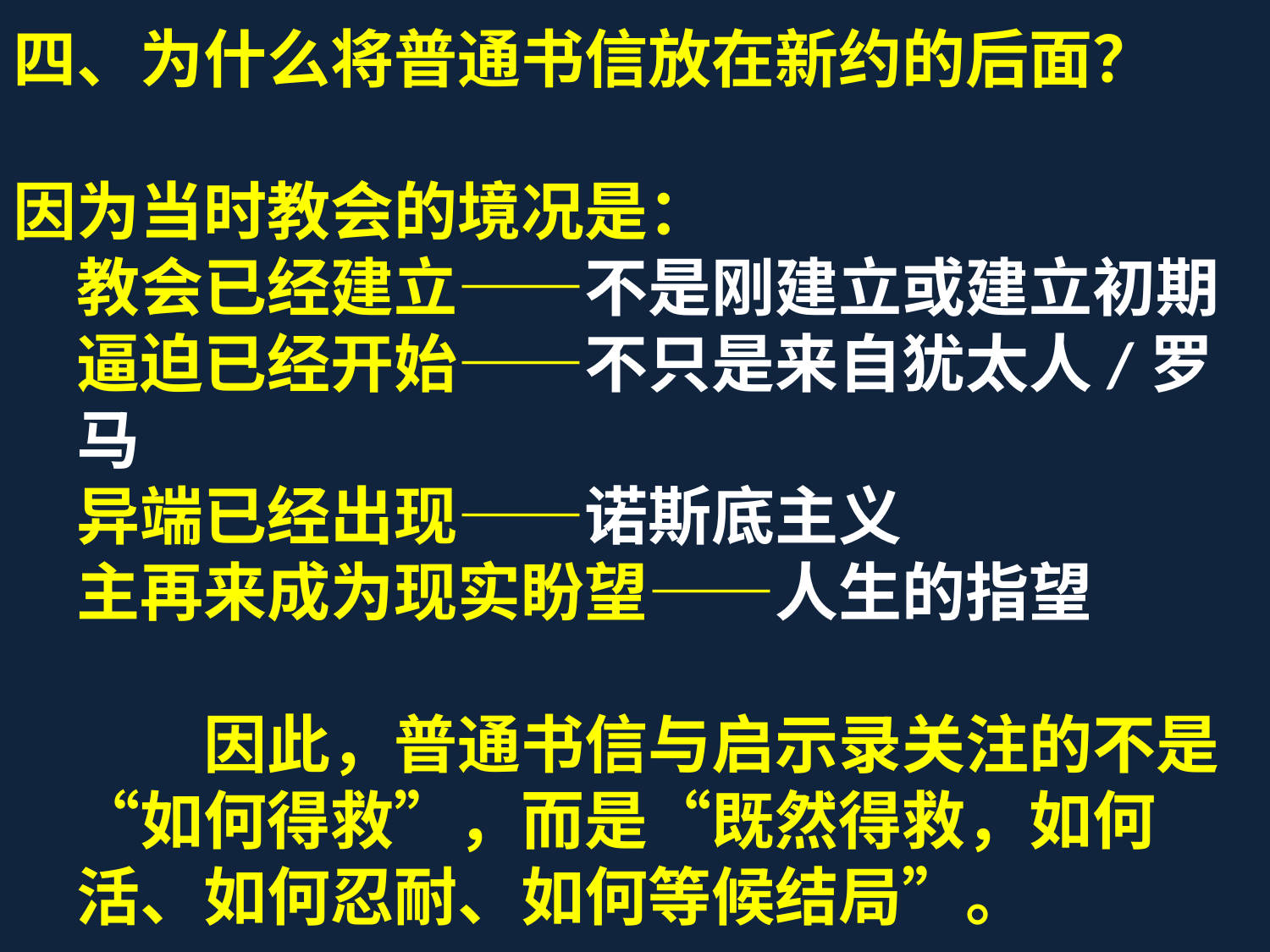

四、为什么将普通书信放在新约的后面？

因为当时教会的境况是：
教会已经建立——不是刚建立或建立初期
逼迫已经开始——不只是来自犹太人/罗马
异端已经出现——诺斯底主义
主再来成为现实盼望——人生的指望

	因此，普通书信与启示录关注的不是“如何得救”，而是“既然得救，如何活、如何忍耐、如何等候结局”。